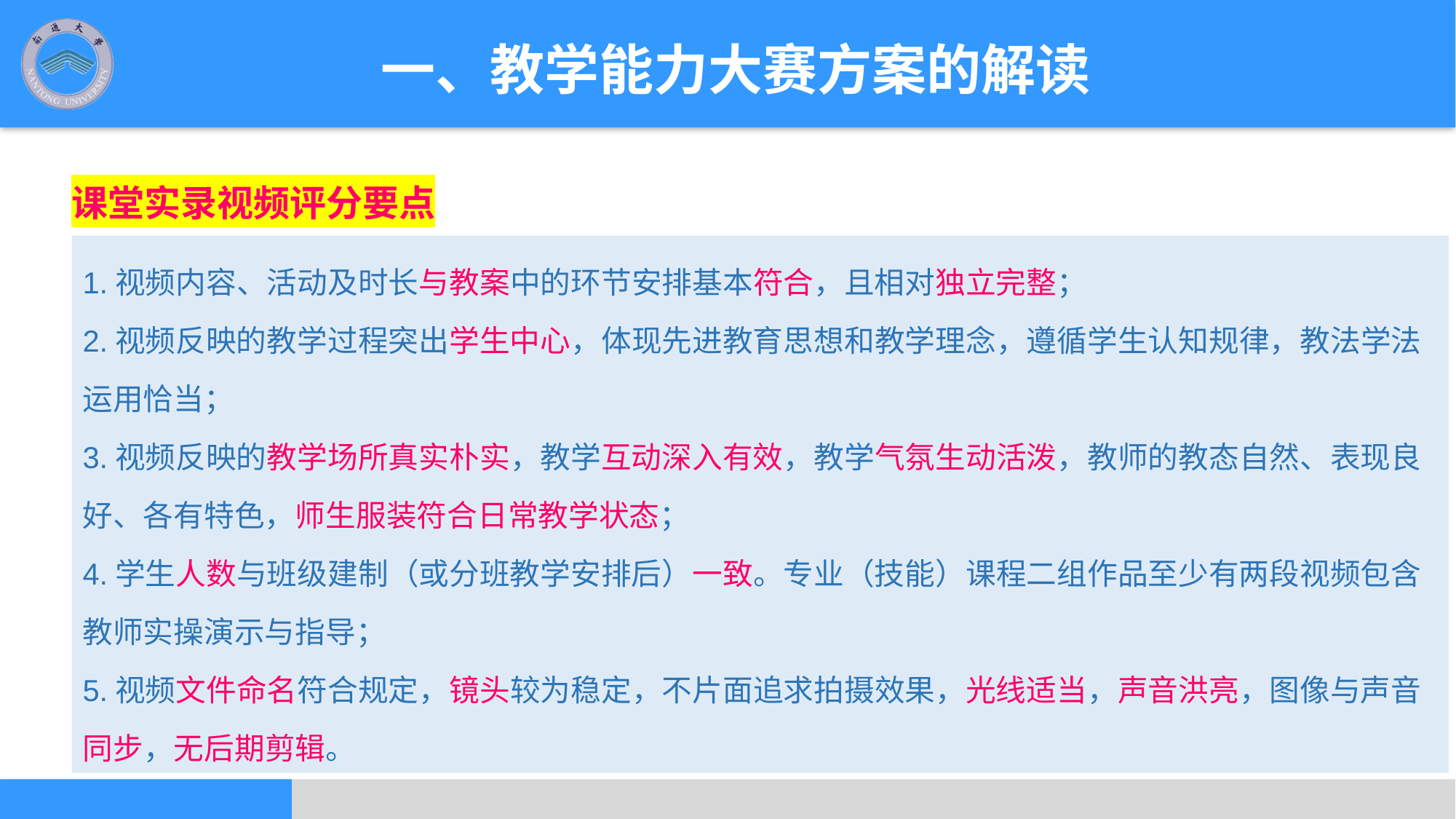

一、教学能力大赛方案的解读

课堂实录视频评分要点
1.视频内容、活动及时长与教案中的环节安排基本符合，且相对独立完整；
2.视频反映的教学过程突出学生中心，体现先进教育思想和教学理念，遵循学生认知规律，教法学法运用恰当；
3.视频反映的教学场所真实朴实，教学互动深入有效，教学气氛生动活泼，教师的教态自然、表现良好、各有特色，师生服装符合日常教学状态；
4.学生人数与班级建制（或分班教学安排后）一致。专业（技能）课程二组作品至少有两段视频包含教师实操演示与指导；
5.视频文件命名符合规定，镜头较为稳定，不片面追求拍摄效果，光线适当，声音洪亮，图像与声音同步，无后期剪辑。